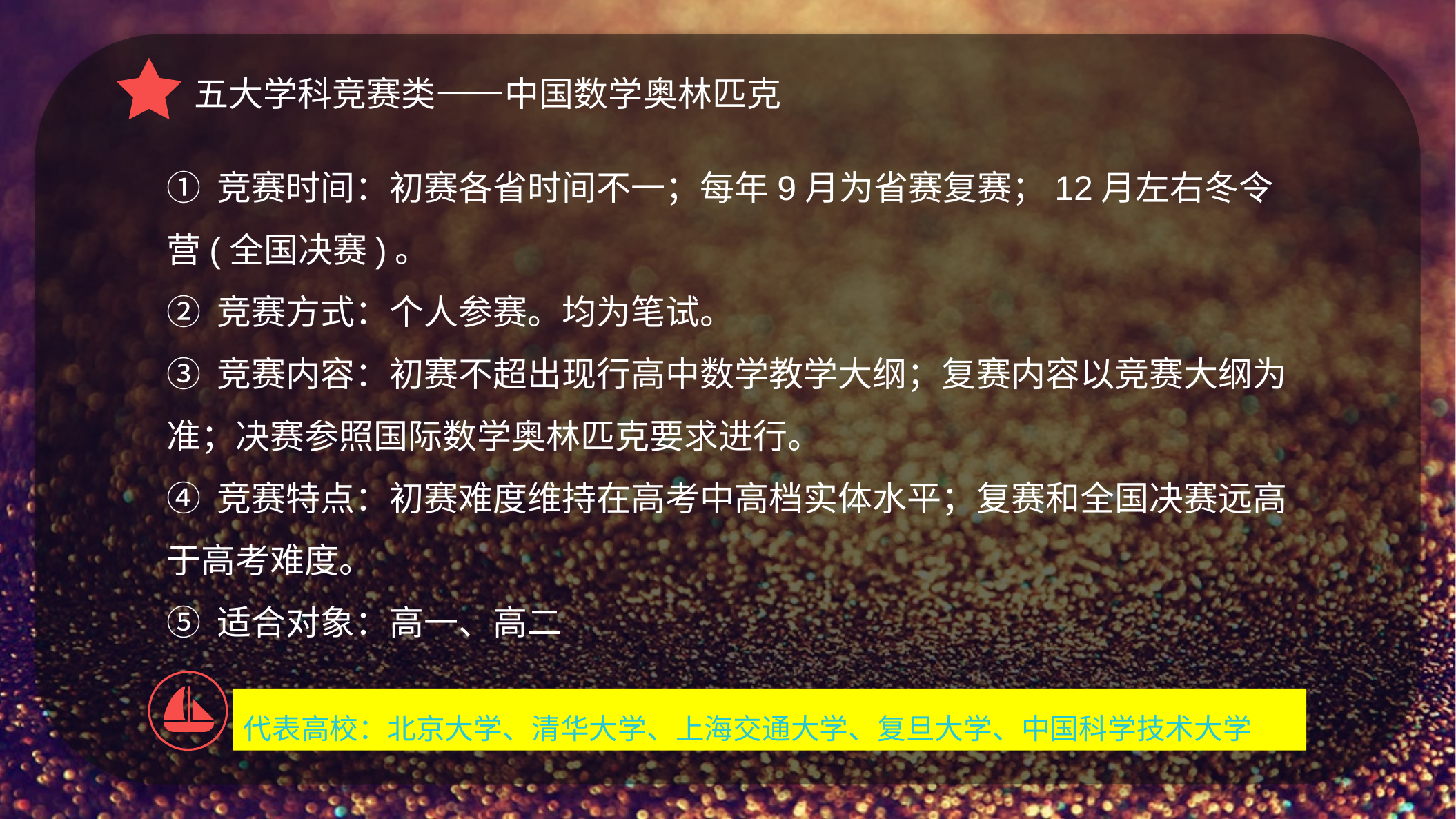

五大学科竞赛类——中国数学奥林匹克
① 竞赛时间：初赛各省时间不一；每年9月为省赛复赛；12月左右冬令营(全国决赛)。
② 竞赛方式：个人参赛。均为笔试。
③ 竞赛内容：初赛不超出现行高中数学教学大纲；复赛内容以竞赛大纲为准；决赛参照国际数学奥林匹克要求进行。
④ 竞赛特点：初赛难度维持在高考中高档实体水平；复赛和全国决赛远高于高考难度。
⑤ 适合对象：高一、高二

代表高校：北京大学、清华大学、上海交通大学、复旦大学、中国科学技术大学